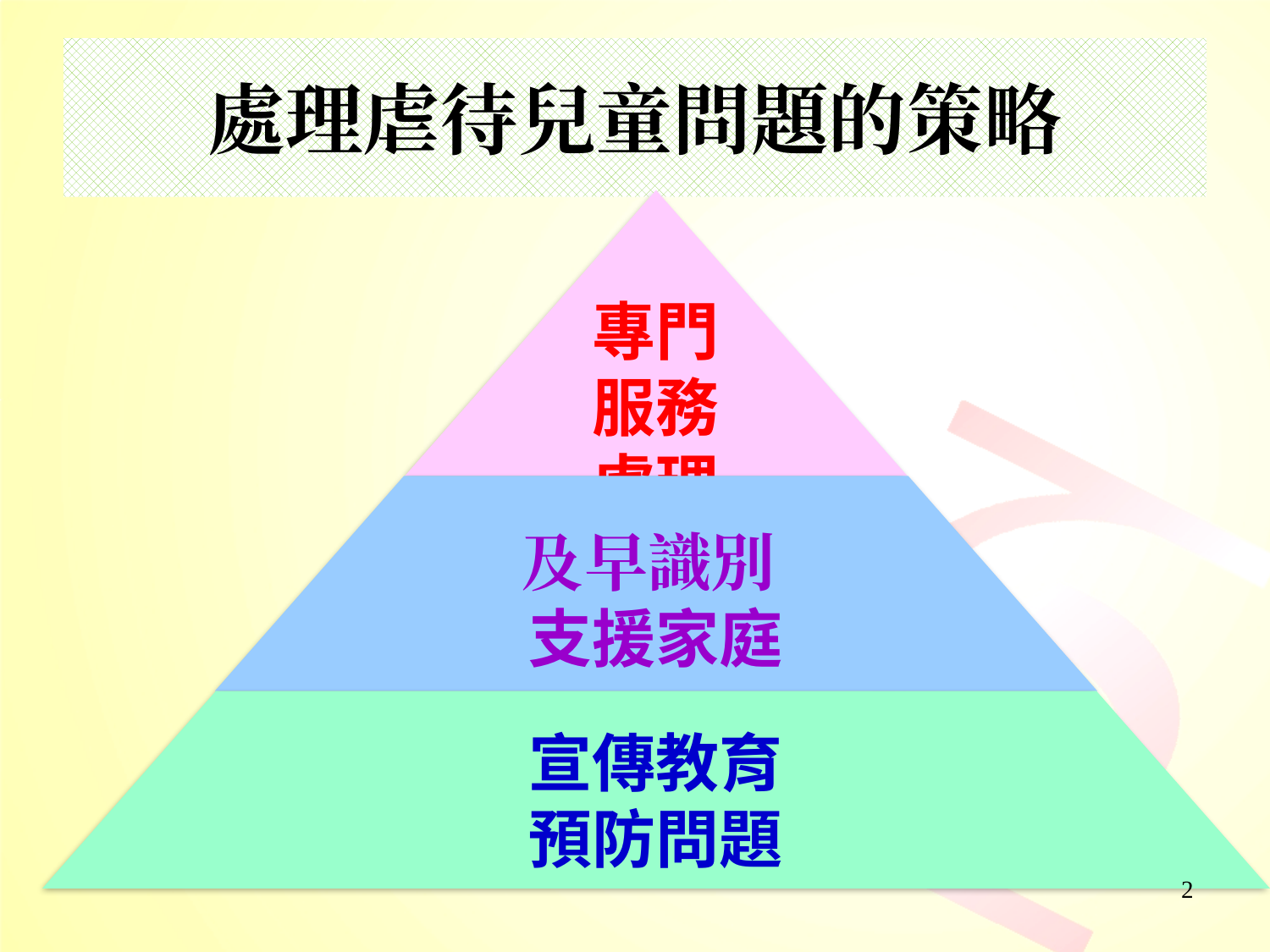

# 處理虐待兒童問題的策略

專門服務
處理危機

及早識別
支援家庭

宣傳教育
預防問題
2